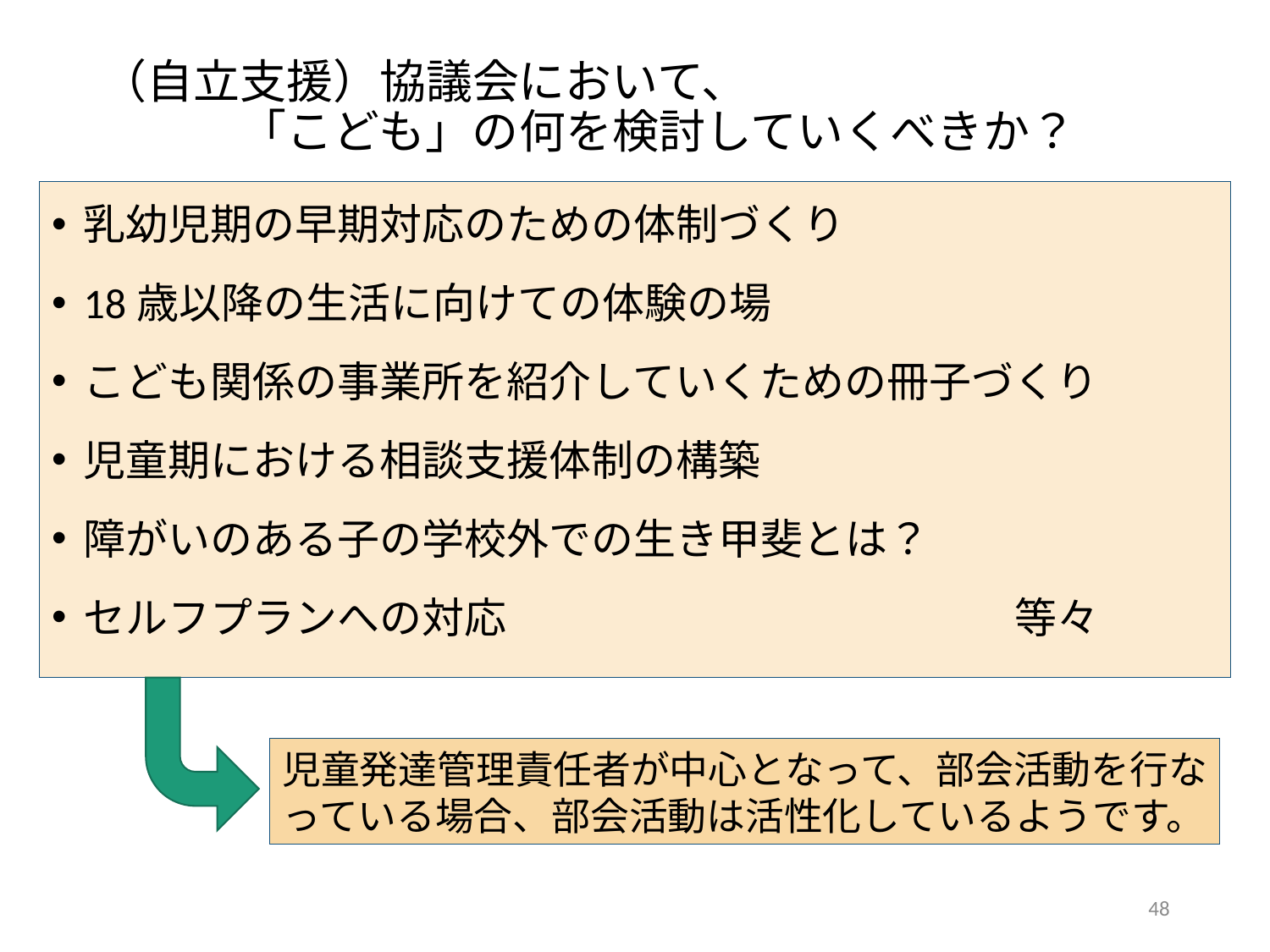

# （自立支援）協議会において、 　　　「こども」の何を検討していくべきか？
乳幼児期の早期対応のための体制づくり
18歳以降の生活に向けての体験の場
こども関係の事業所を紹介していくための冊子づくり
児童期における相談支援体制の構築
障がいのある子の学校外での生き甲斐とは？
セルフプランへの対応　　　　　　　　　　　　等々

児童発達管理責任者が中心となって、部会活動を行な
っている場合、部会活動は活性化しているようです。
48